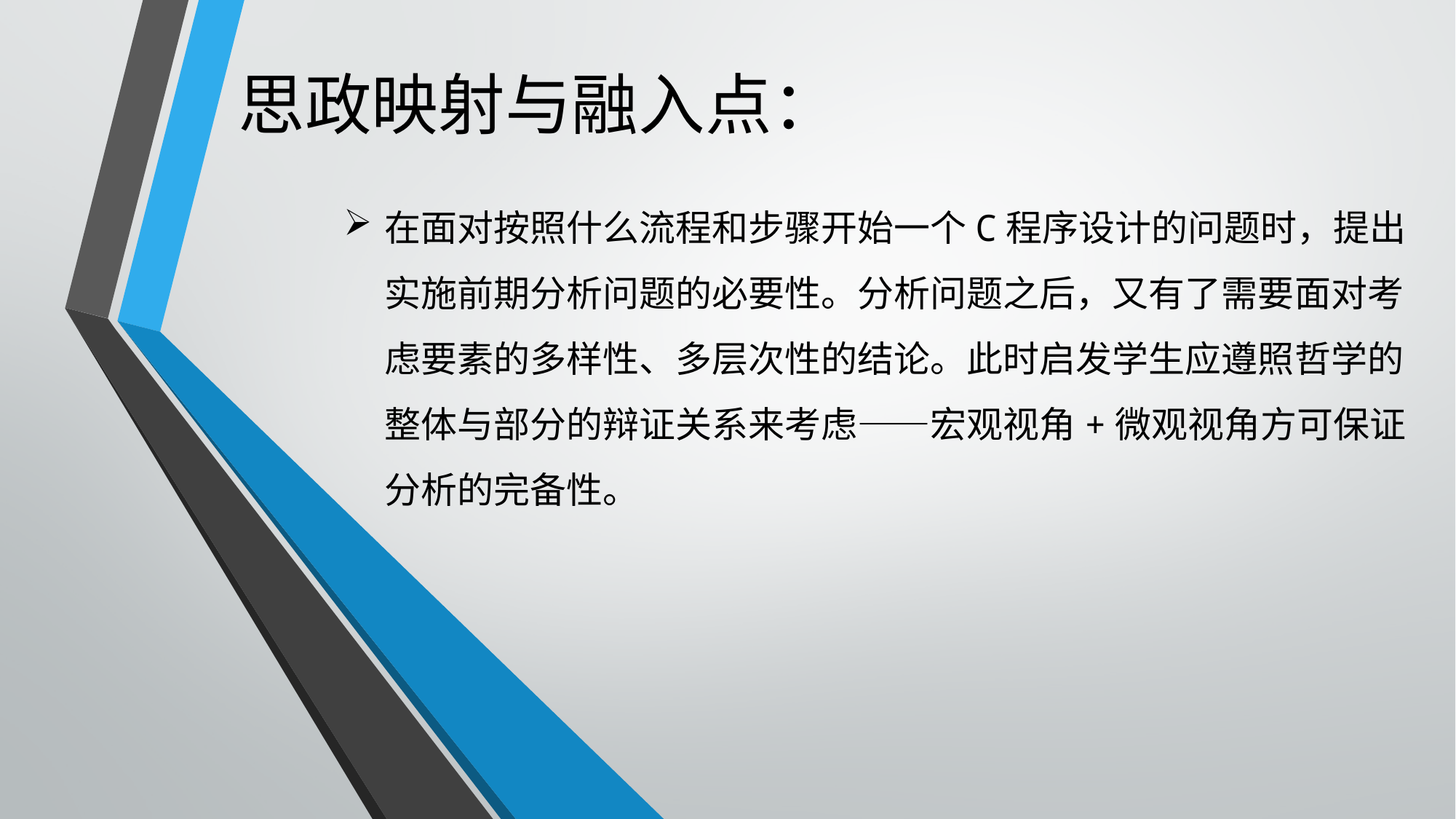

# 思政映射与融入点：
在面对按照什么流程和步骤开始一个C程序设计的问题时，提出实施前期分析问题的必要性。分析问题之后，又有了需要面对考虑要素的多样性、多层次性的结论。此时启发学生应遵照哲学的整体与部分的辩证关系来考虑——宏观视角+微观视角方可保证分析的完备性。